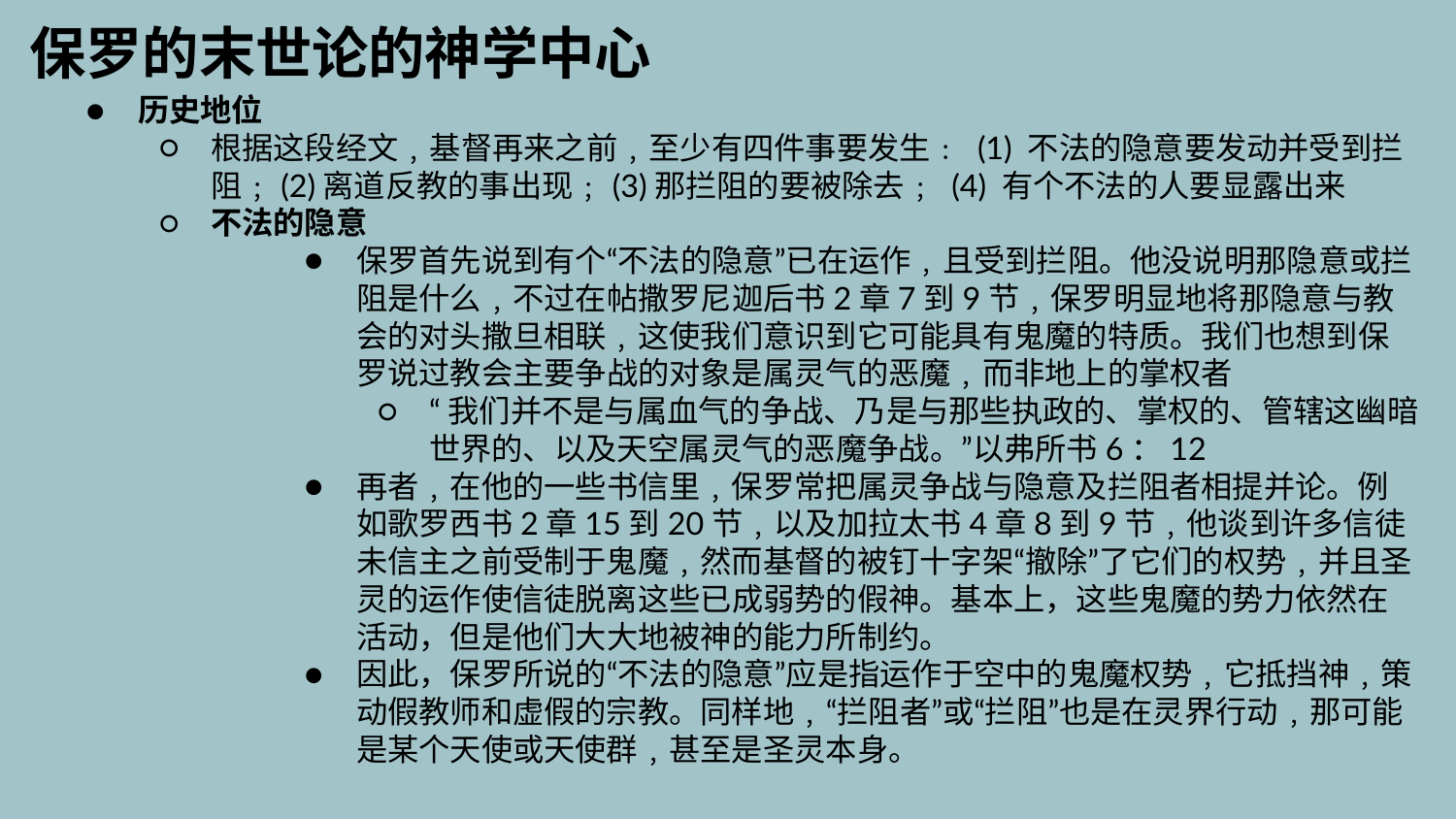

保罗的末世论的神学中心
历史地位
根据这段经文﹐基督再来之前﹐至少有四件事要发生﹕ (1) 不法的隐意要发动并受到拦阻﹔(2)离道反教的事出现﹔(3)那拦阻的要被除去﹔ (4) 有个不法的人要显露出来
不法的隐意
保罗首先说到有个“不法的隐意”已在运作﹐且受到拦阻。他没说明那隐意或拦阻是什么﹐不过在帖撒罗尼迦后书2章7到9节﹐保罗明显地将那隐意与教会的对头撒旦相联﹐这使我们意识到它可能具有鬼魔的特质。我们也想到保罗说过教会主要争战的对象是属灵气的恶魔﹐而非地上的掌权者
“我们并不是与属血气的争战、乃是与那些执政的、掌权的、管辖这幽暗世界的、以及天空属灵气的恶魔争战。”以弗所书6：12
再者﹐在他的一些书信里﹐保罗常把属灵争战与隐意及拦阻者相提并论。例如歌罗西书2章15到20节﹐以及加拉太书4章8到9节﹐他谈到许多信徒未信主之前受制于鬼魔﹐然而基督的被钉十字架“撤除”了它们的权势﹐并且圣灵的运作使信徒脱离这些已成弱势的假神。基本上，这些鬼魔的势力依然在活动，但是他们大大地被神的能力所制约。
因此，保罗所说的“不法的隐意”应是指运作于空中的鬼魔权势﹐它抵挡神﹐策动假教师和虚假的宗教。同样地﹐“拦阻者”或“拦阻”也是在灵界行动﹐那可能是某个天使或天使群﹐甚至是圣灵本身。